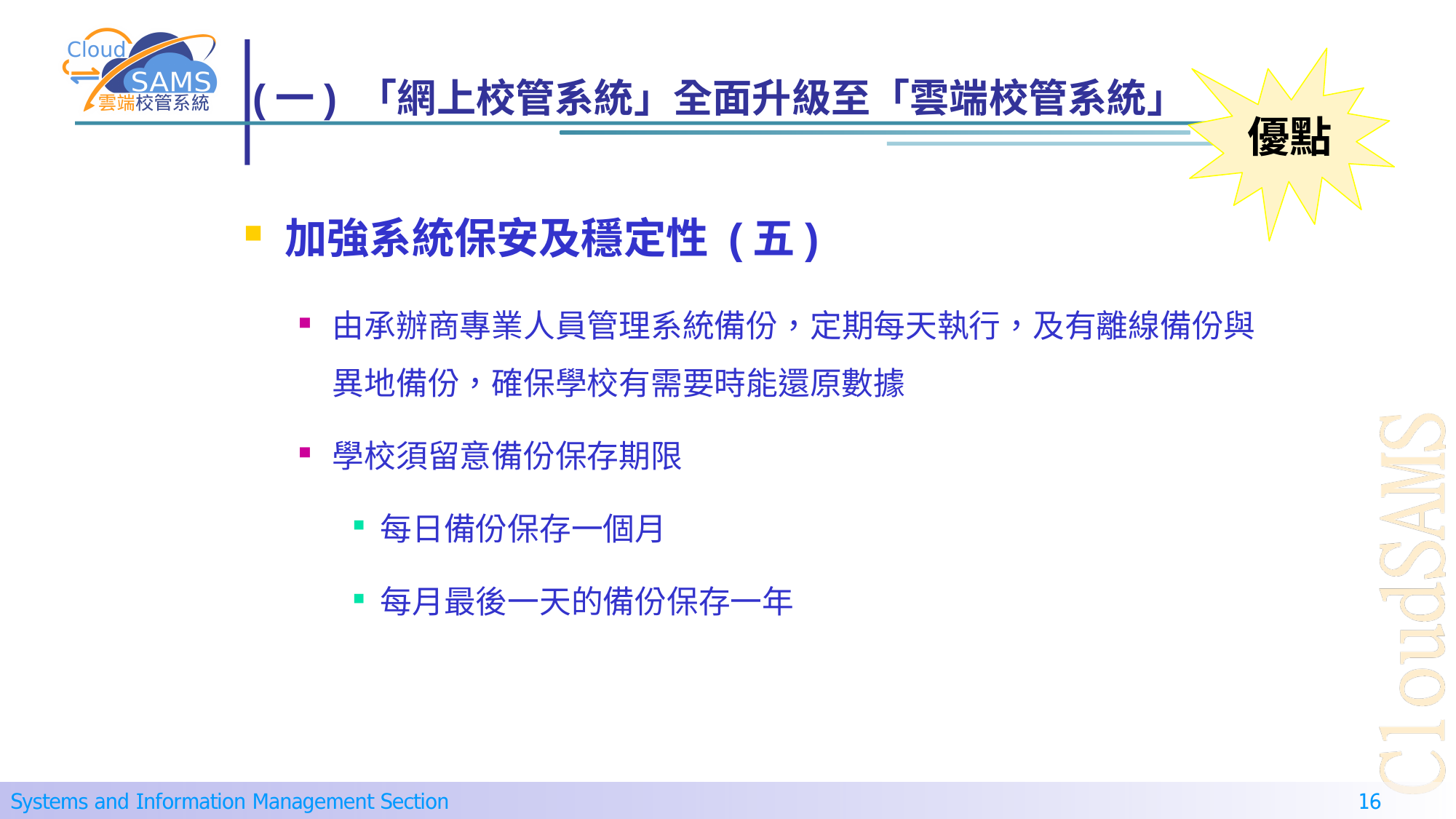

# (一) 「網上校管系統」全面升級至「雲端校管系統」
優點
加強系統保安及穩定性 (五)
由承辦商專業人員管理系統備份，定期每天執行，及有離線備份與異地備份，確保學校有需要時能還原數據
學校須留意備份保存期限
每日備份保存一個月
每月最後一天的備份保存一年